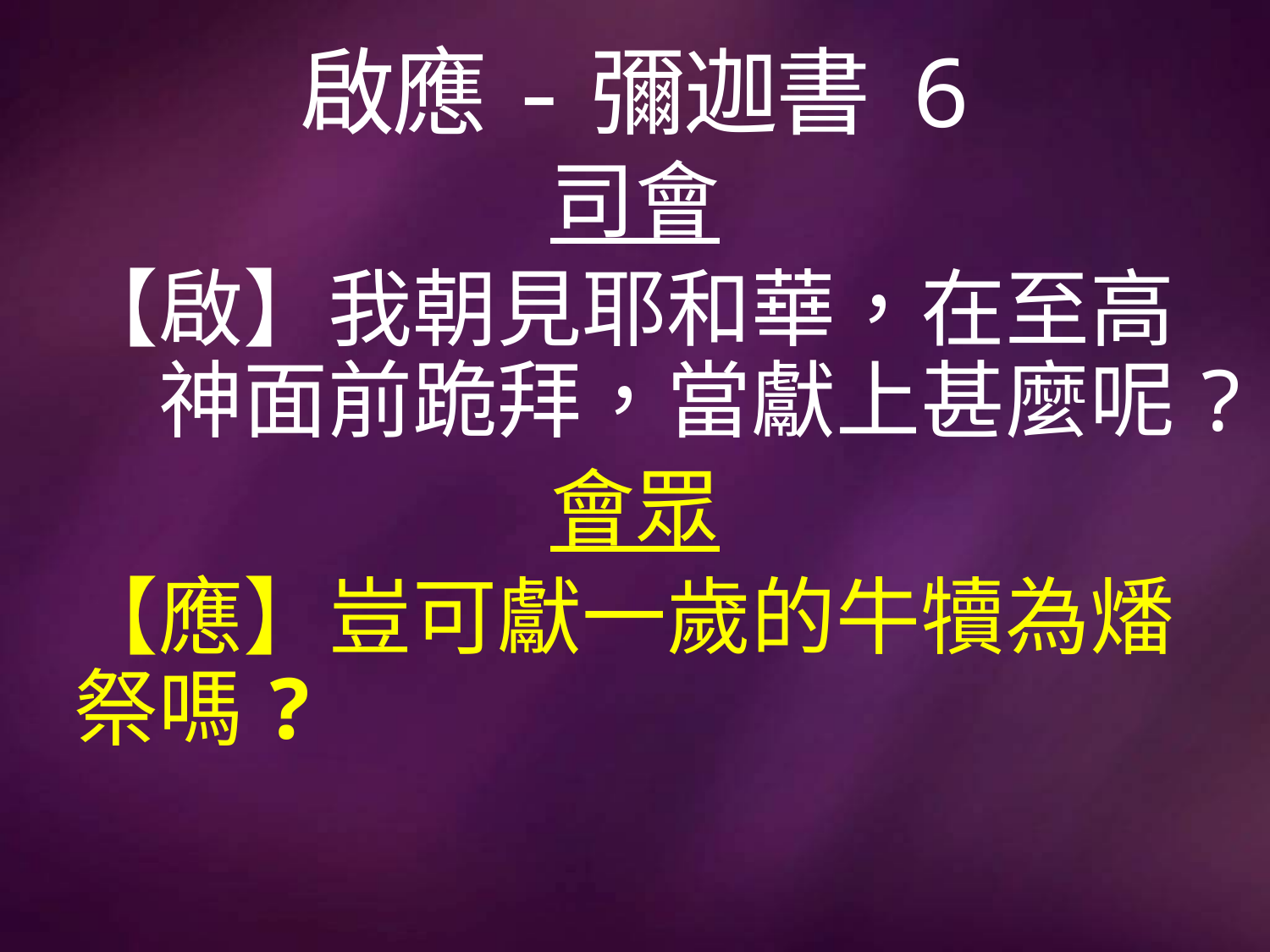

# 啟應-彌迦書 6
司會
【啟】我朝見耶和華，在至高　神面前跪拜，當獻上甚麼呢?
會眾
【應】豈可獻一歲的牛犢為燔祭嗎?